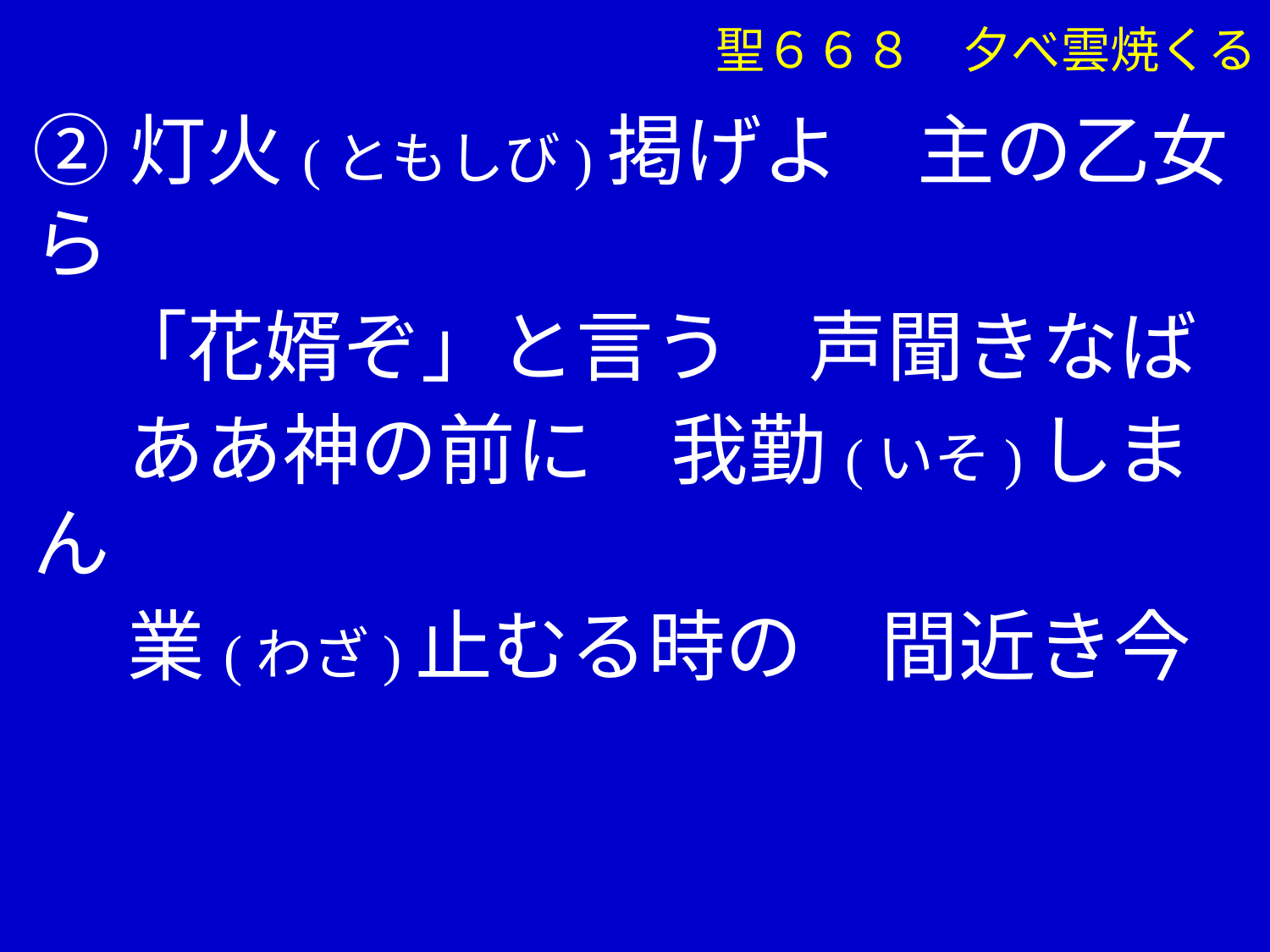

②灯火(ともしび)掲げよ　主の乙女ら
　「花婿ぞ」と言う　声聞きなば
　 ああ神の前に　我勤(いそ)しまん
　 業(わざ)止むる時の　間近き今
  聖６６８　夕べ雲焼くる